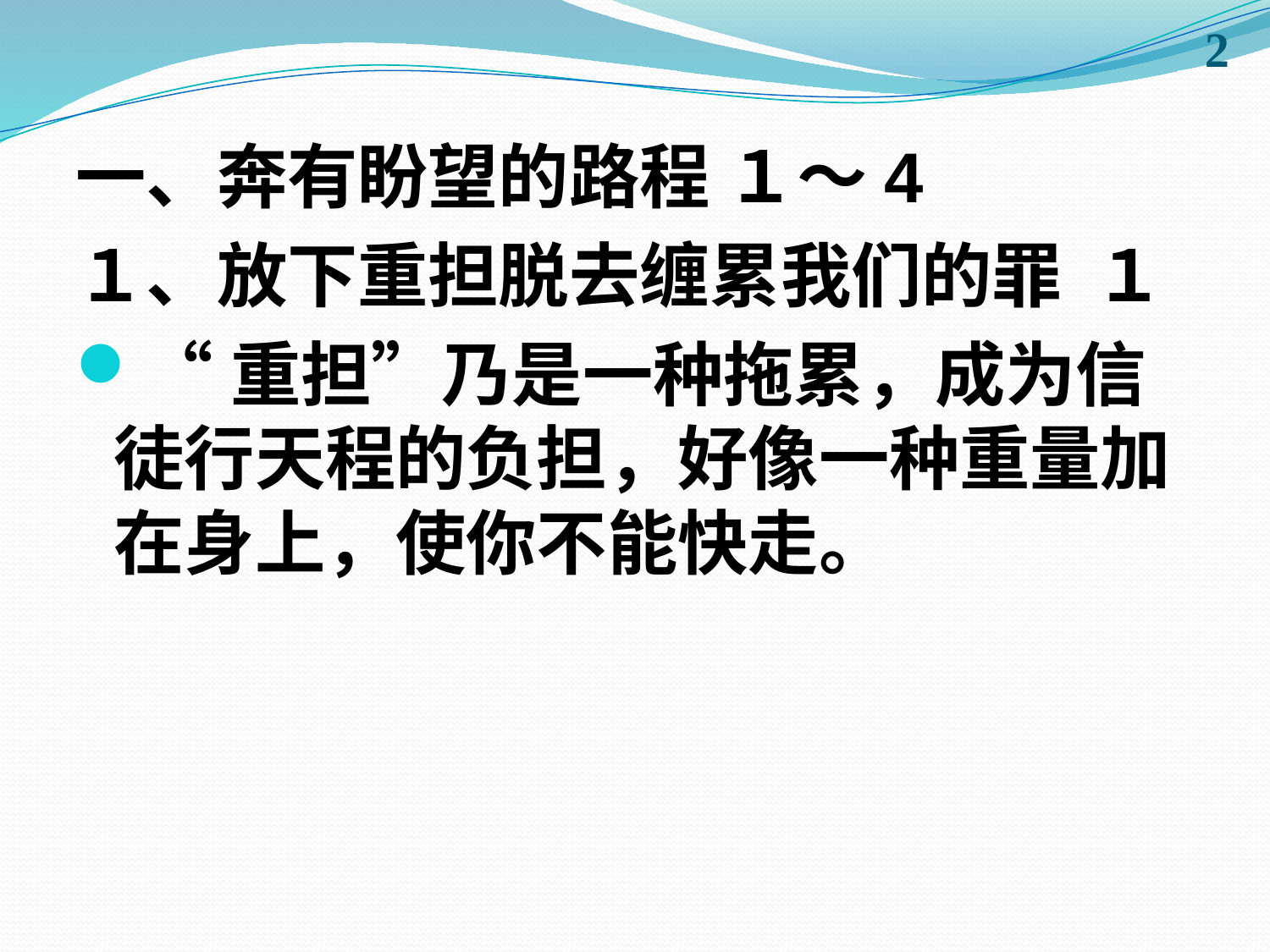

2
一、奔有盼望的路程 １～4
１、放下重担脱去缠累我们的罪  １
“重担”乃是一种拖累，成为信徒行天程的负担，好像一种重量加在身上，使你不能快走。